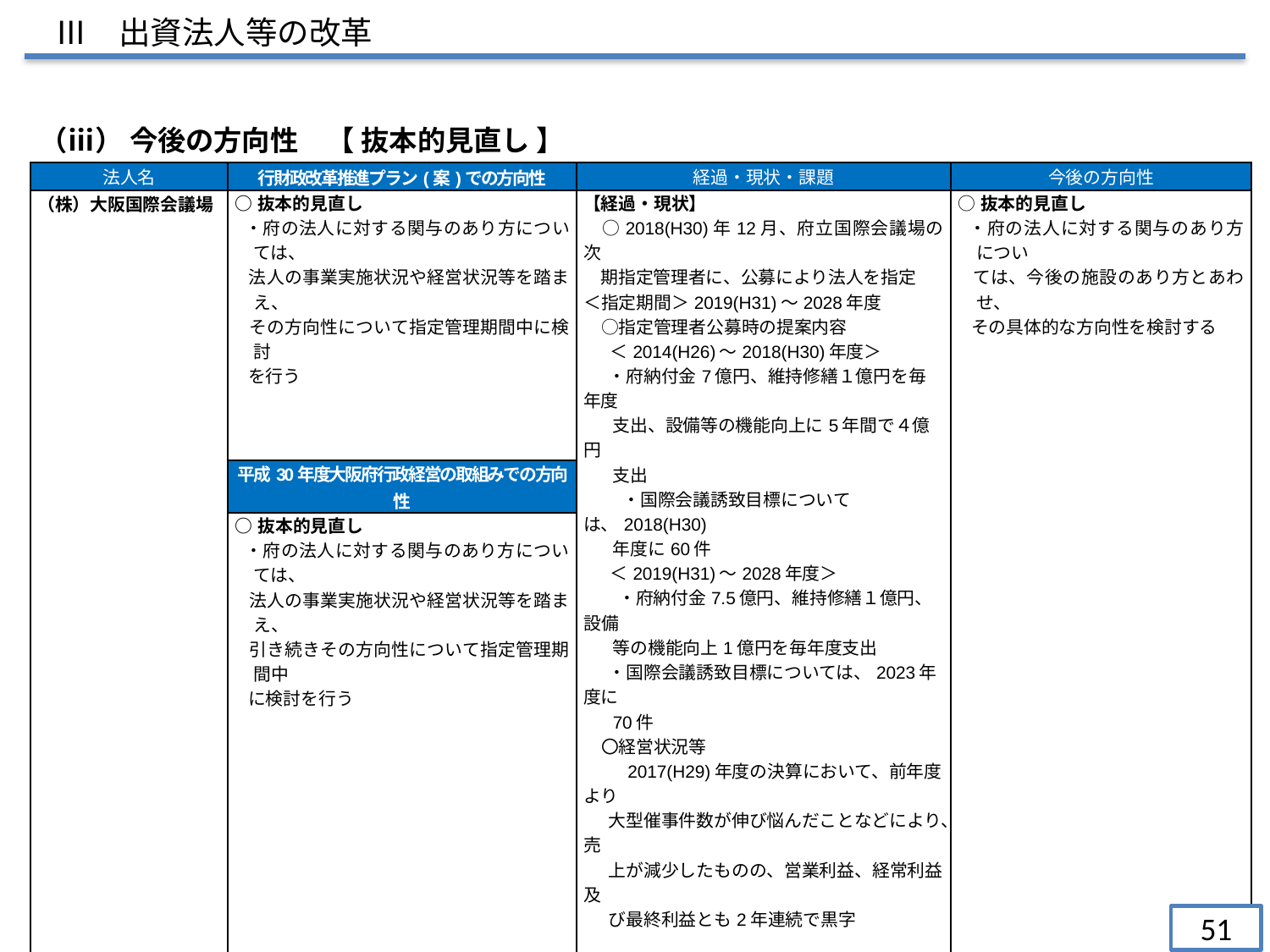

Ⅲ　出資法人等の改革
 （ⅲ） 今後の方向性　【 抜本的見直し 】
| 法人名 | 行財政改革推進プラン(案)での方向性 | 経過・現状・課題 | 今後の方向性 |
| --- | --- | --- | --- |
| （株）大阪国際会議場 | ○抜本的見直し ・府の法人に対する関与のあり方については、 法人の事業実施状況や経営状況等を踏まえ、 その方向性について指定管理期間中に検討 を行う | 【経過・現状】 　○2018(H30)年12月、府立国際会議場の次 期指定管理者に、公募により法人を指定 ＜指定期間＞2019(H31)～2028年度 　○指定管理者公募時の提案内容 　＜2014(H26)～2018(H30)年度＞ ・府納付金7億円、維持修繕１億円を毎年度 支出、設備等の機能向上に5年間で４億円 支出　 　　 ・国際会議誘致目標については、2018(H30) 年度に60件 　＜2019(H31)～2028年度＞ 　 ・府納付金7.5億円、維持修繕１億円、設備 等の機能向上1億円を毎年度支出 ・国際会議誘致目標については、2023年度に 70件 　〇経営状況等　　 　　 2017(H29)年度の決算において、前年度より 大型催事件数が伸び悩んだことなどにより、売 上が減少したものの、営業利益、経常利益及 び最終利益とも2年連続で黒字 　　 【課　題】 〇府立国際会議場の今後のあり方については、 　　継続協議とし、IRの開業や万博終了後の利用 状況等を見極めて判断することとしており、 　　施設のあり方についての検討結果が法人運営及 　　び法人に対する関与のあり方にも影響を及ぼす | ○抜本的見直し ・府の法人に対する関与のあり方につい ては、今後の施設のあり方とあわせ、 その具体的な方向性を検討する |
|  | 平成30年度大阪府行政経営の取組みでの方向性 |  |  |
|  | ○抜本的見直し ・府の法人に対する関与のあり方については、 法人の事業実施状況や経営状況等を踏まえ、 引き続きその方向性について指定管理期間中 に検討を行う |  |  |
|  |
| --- |
51